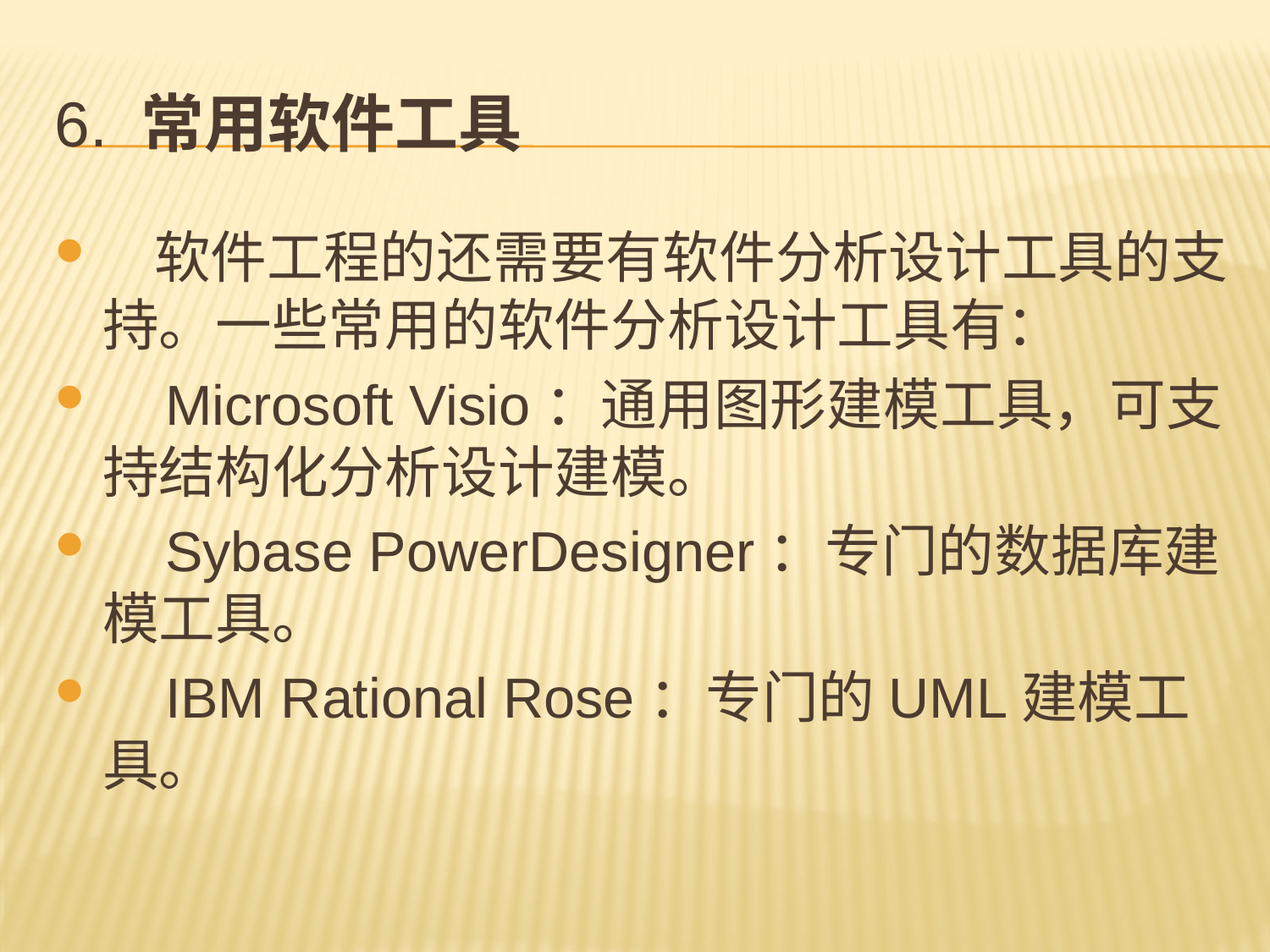

# 6. 常用软件工具
   软件工程的还需要有软件分析设计工具的支持。一些常用的软件分析设计工具有：
    Microsoft Visio：通用图形建模工具，可支持结构化分析设计建模。
    Sybase PowerDesigner：专门的数据库建模工具。
    IBM Rational Rose：专门的UML建模工具。